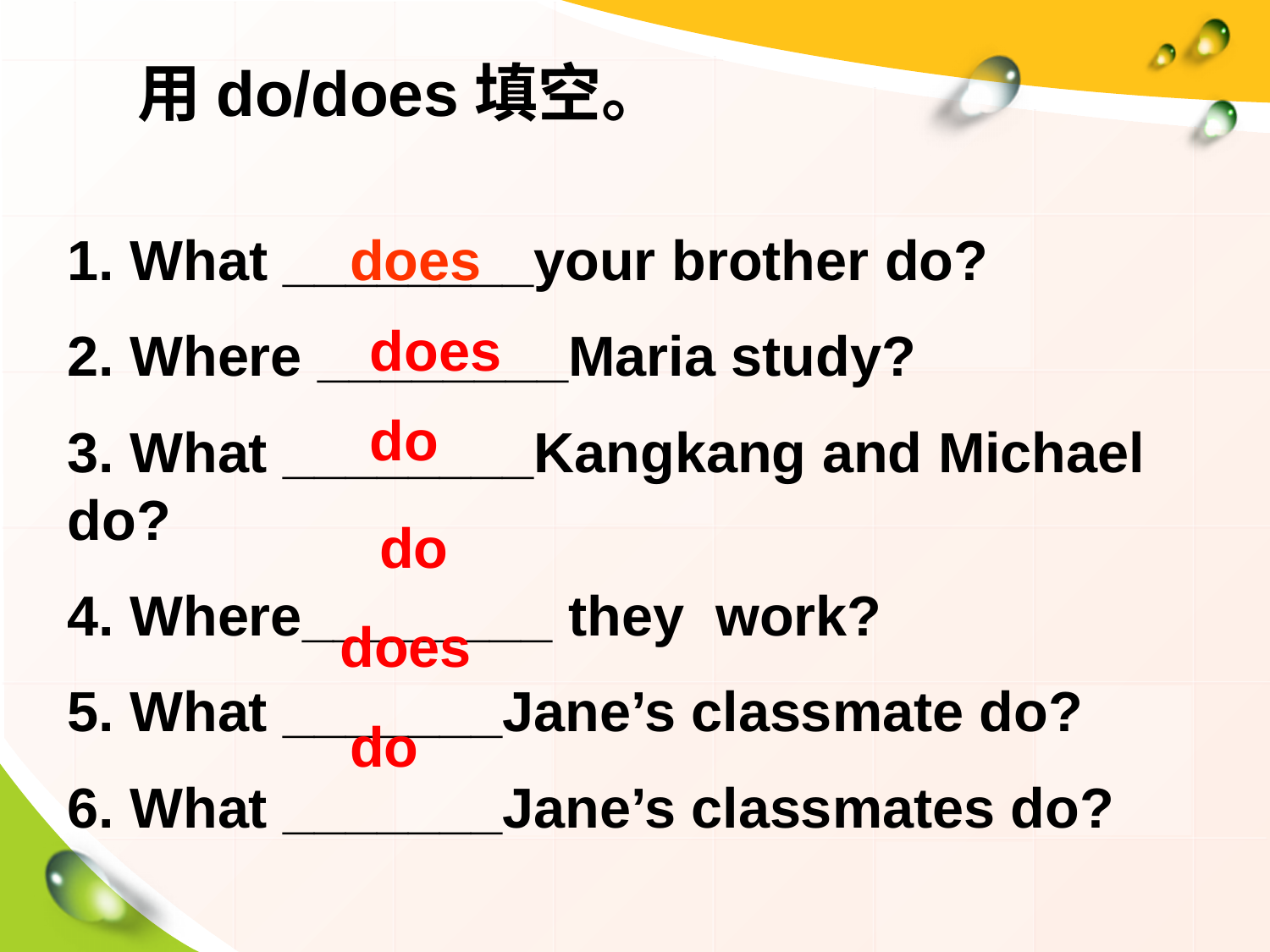

用do/does填空。
1. What ________your brother do?
2. Where ________Maria study?
3. What ________Kangkang and Michael do?
4. Where________ they  work?
5. What _______Jane’s classmate do?
6. What _______Jane’s classmates do?
does
does
do
do
does
do